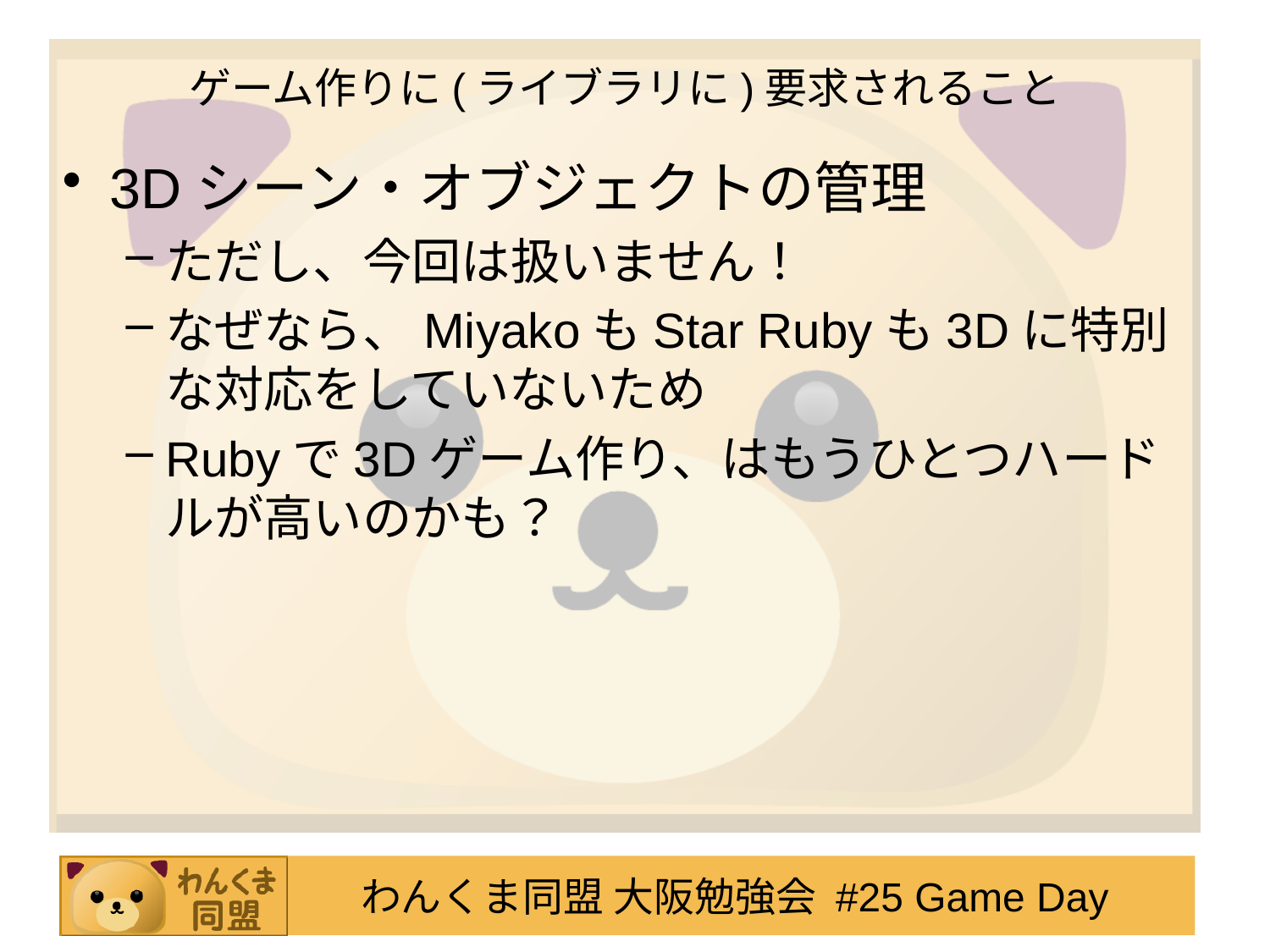

# ゲーム作りに(ライブラリに)要求されること
3Dシーン・オブジェクトの管理
ただし、今回は扱いません！
なぜなら、MiyakoもStar Rubyも3Dに特別な対応をしていないため
Rubyで3Dゲーム作り、はもうひとつハードルが高いのかも？